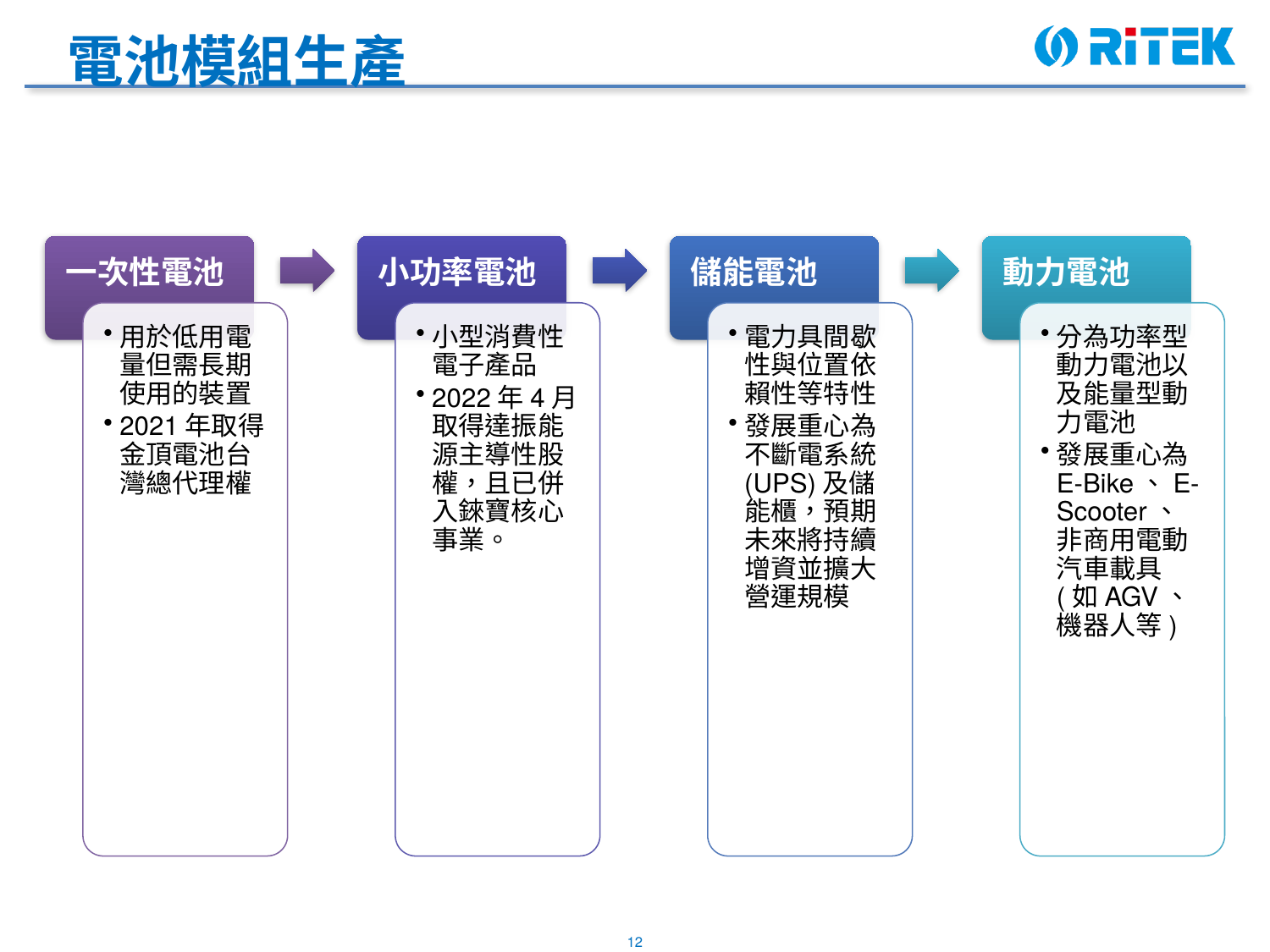

# 電池模組生產
一次性電池
用於低用電量但需長期使用的裝置
2021年取得金頂電池台灣總代理權

小功率電池
小型消費性電子產品
2022年4月取得達振能源主導性股權，且已併入錸寶核心事業。

儲能電池
電力具間歇性與位置依賴性等特性
發展重心為不斷電系統(UPS)及儲能櫃，預期未來將持續增資並擴大營運規模

動力電池
分為功率型動力電池以及能量型動力電池
發展重心為E-Bike、E-Scooter、非商用電動汽車載具(如AGV、機器人等)
12